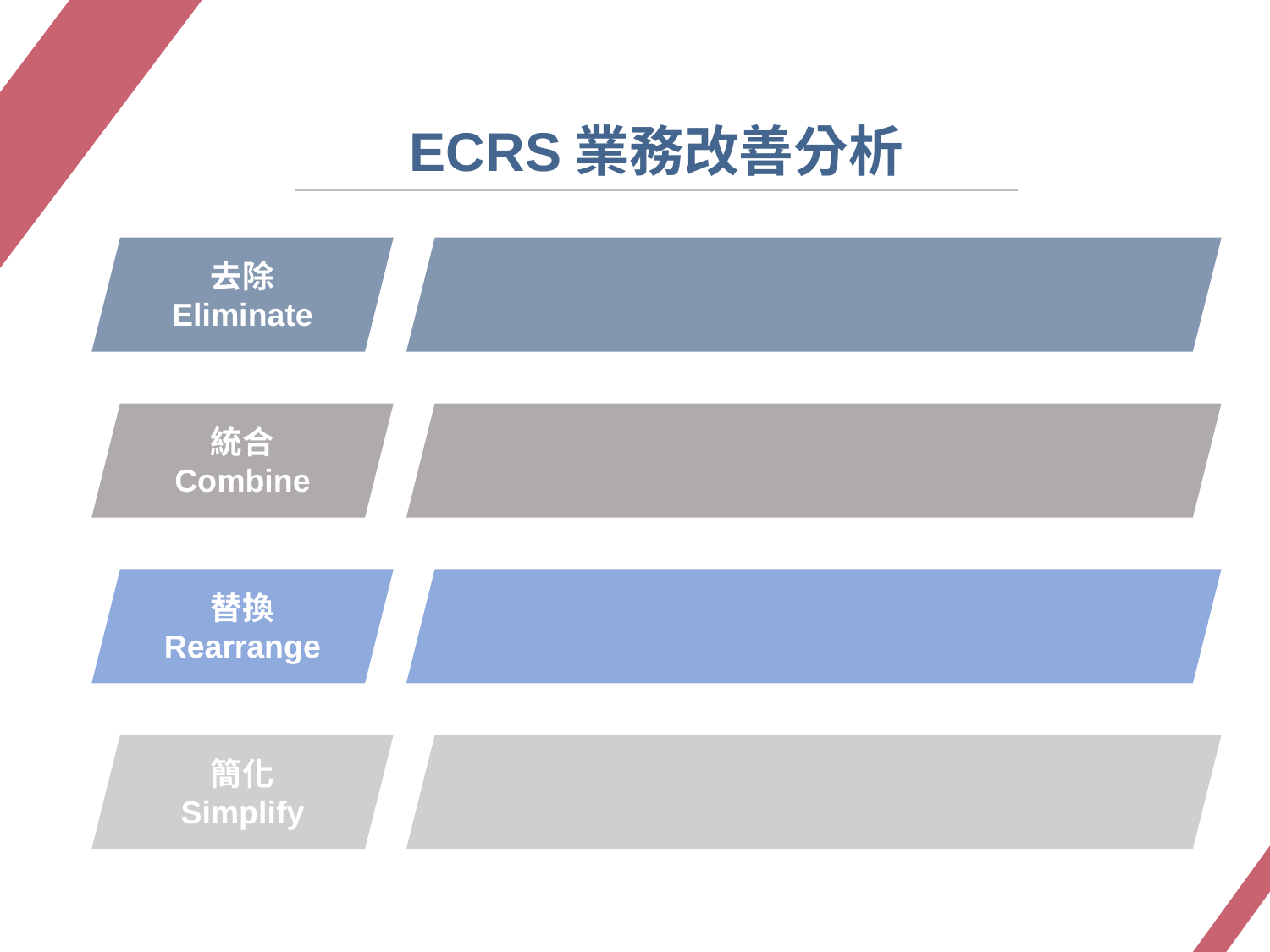

ECRS業務改善分析
去除
Eliminate

統合
Combine

替換
Rearrange

簡化
Simplify